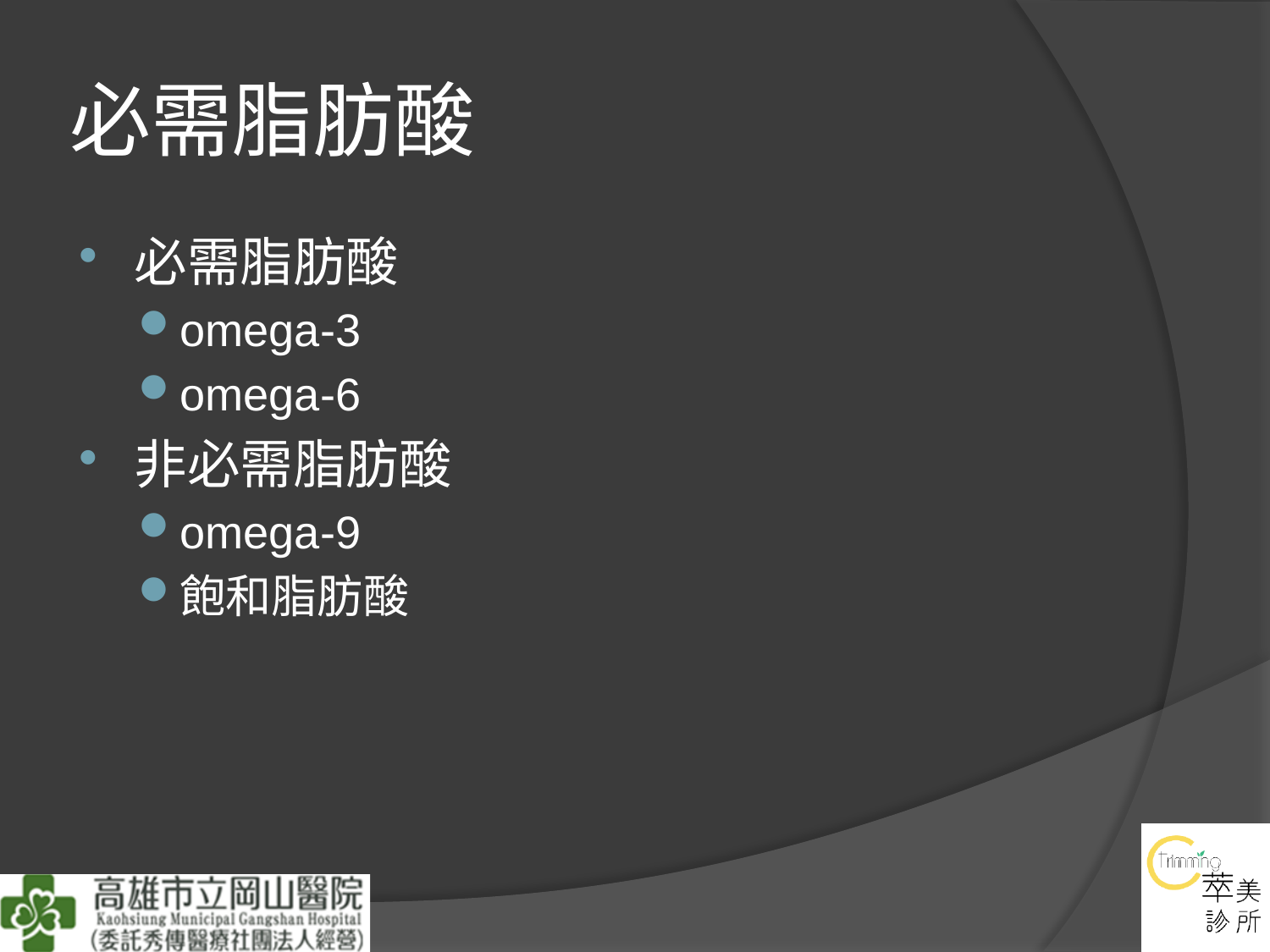

# 必需脂肪酸
必需脂肪酸
omega-3
omega-6
非必需脂肪酸
omega-9
飽和脂肪酸